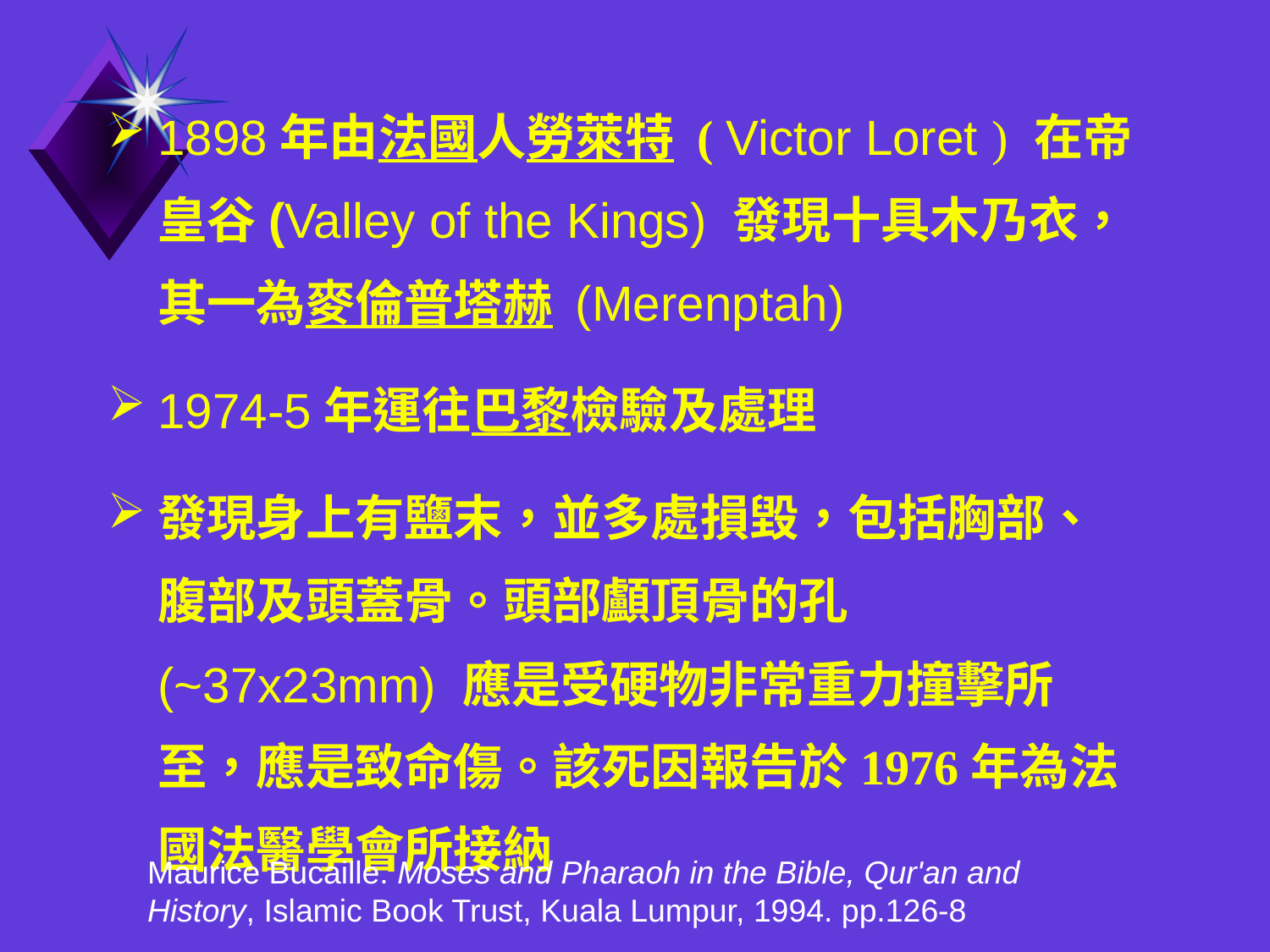

1898年由法國人勞萊特 ( Victor Loret ) 在帝皇谷(Valley of the Kings) 發現十具木乃衣，其一為麥倫普塔赫 (Merenptah)
1974-5年運往巴黎檢驗及處理
發現身上有鹽末，並多處損毀，包括胸部、腹部及頭蓋骨。頭部顱頂骨的孔 (~37x23mm) 應是受硬物非常重力撞擊所至，應是致命傷。該死因報告於1976年為法國法醫學會所接納
Maurice Bucaille. Moses and Pharaoh in the Bible, Qur'an and History, Islamic Book Trust, Kuala Lumpur, 1994. pp.126-8